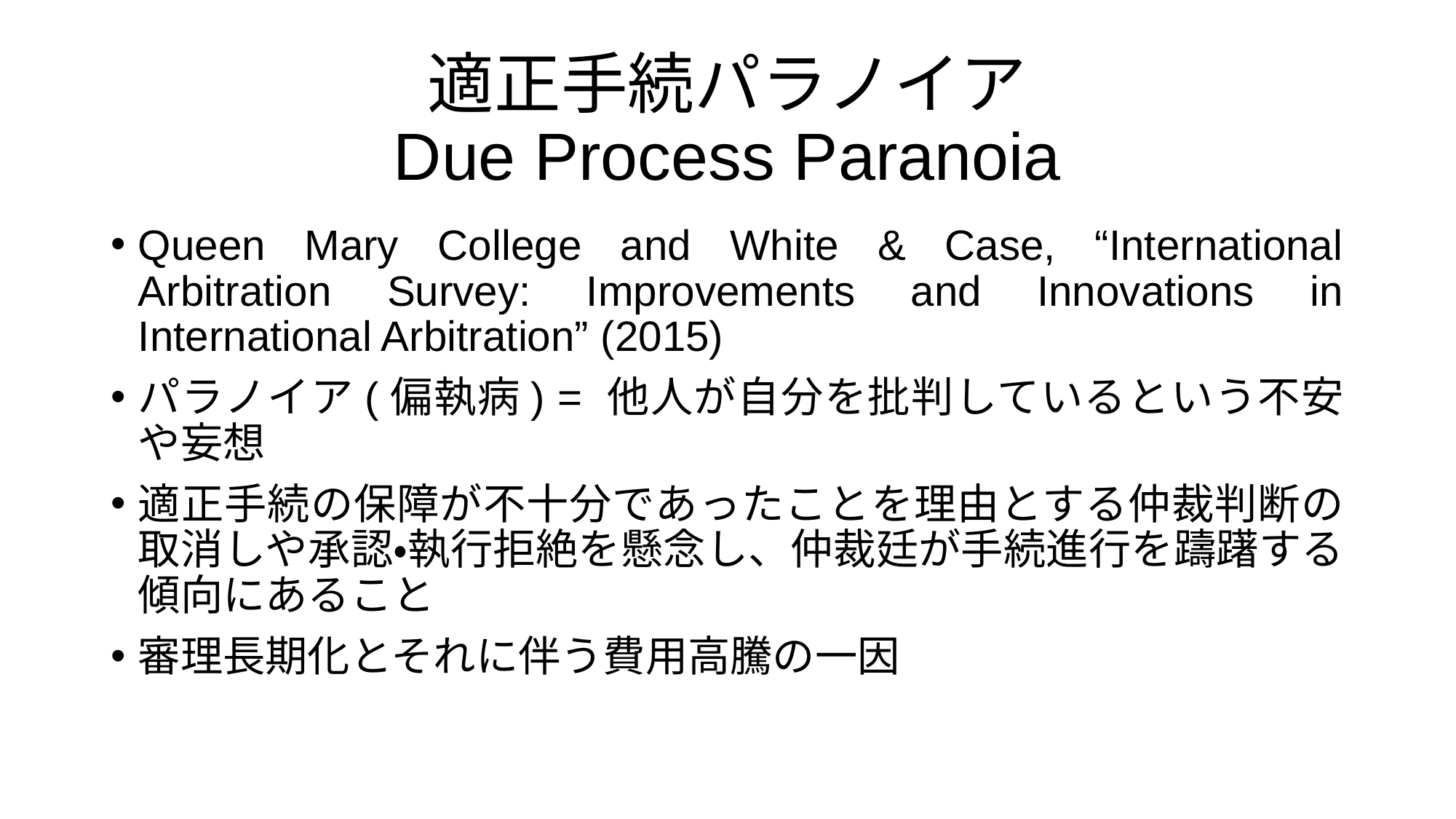

# 適正手続パラノイア Due Process Paranoia
Queen Mary College and White & Case, “International Arbitration Survey: Improvements and Innovations in International Arbitration” (2015)
パラノイア(偏執病) = 他人が自分を批判しているという不安や妄想
適正手続の保障が不十分であったことを理由とする仲裁判断の取消しや承認・執行拒絶を懸念し、仲裁廷が手続進行を躊躇する傾向にあること
審理長期化とそれに伴う費用高騰の一因